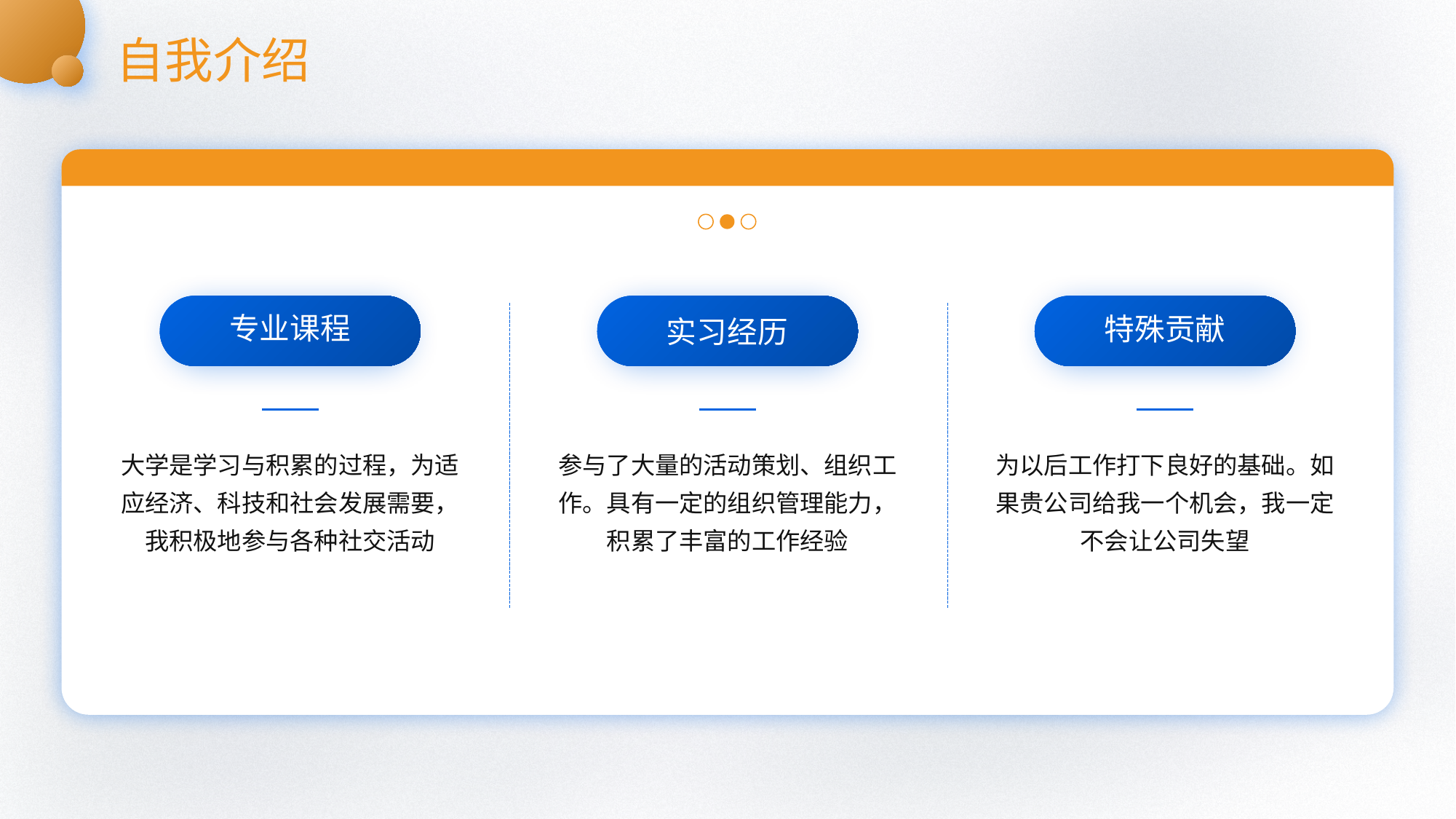

自我介绍

专业课程
特殊贡献
实习经历
大学是学习与积累的过程，为适应经济、科技和社会发展需要，我积极地参与各种社交活动
参与了大量的活动策划、组织工作。具有一定的组织管理能力，积累了丰富的工作经验
为以后工作打下良好的基础。如果贵公司给我一个机会，我一定不会让公司失望